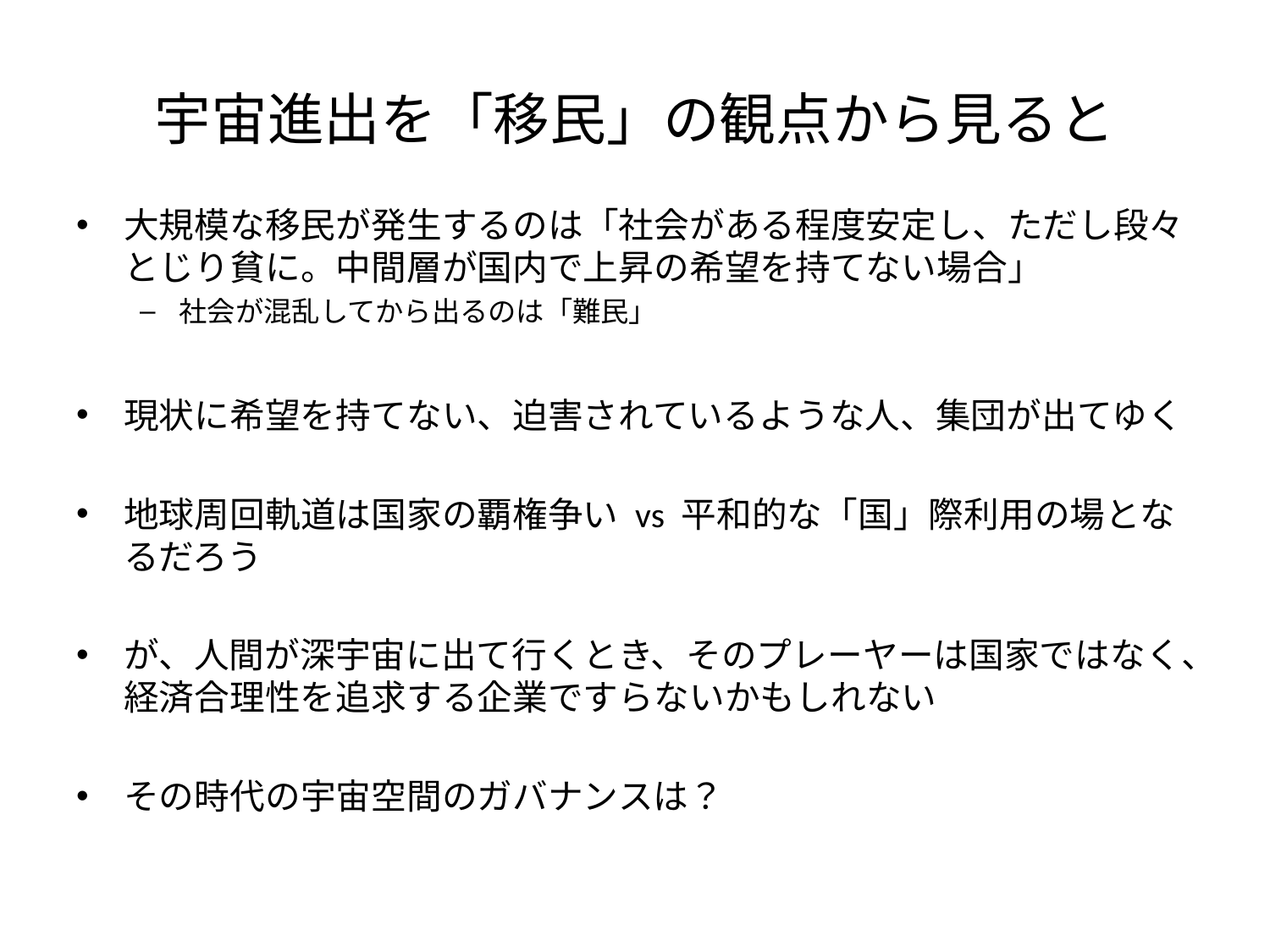

# 宇宙進出を「移民」の観点から見ると
大規模な移民が発生するのは「社会がある程度安定し、ただし段々とじり貧に。中間層が国内で上昇の希望を持てない場合」
社会が混乱してから出るのは「難民」

現状に希望を持てない、迫害されているような人、集団が出てゆく

地球周回軌道は国家の覇権争い vs 平和的な「国」際利用の場となるだろう

が、人間が深宇宙に出て行くとき、そのプレーヤーは国家ではなく、経済合理性を追求する企業ですらないかもしれない

その時代の宇宙空間のガバナンスは？